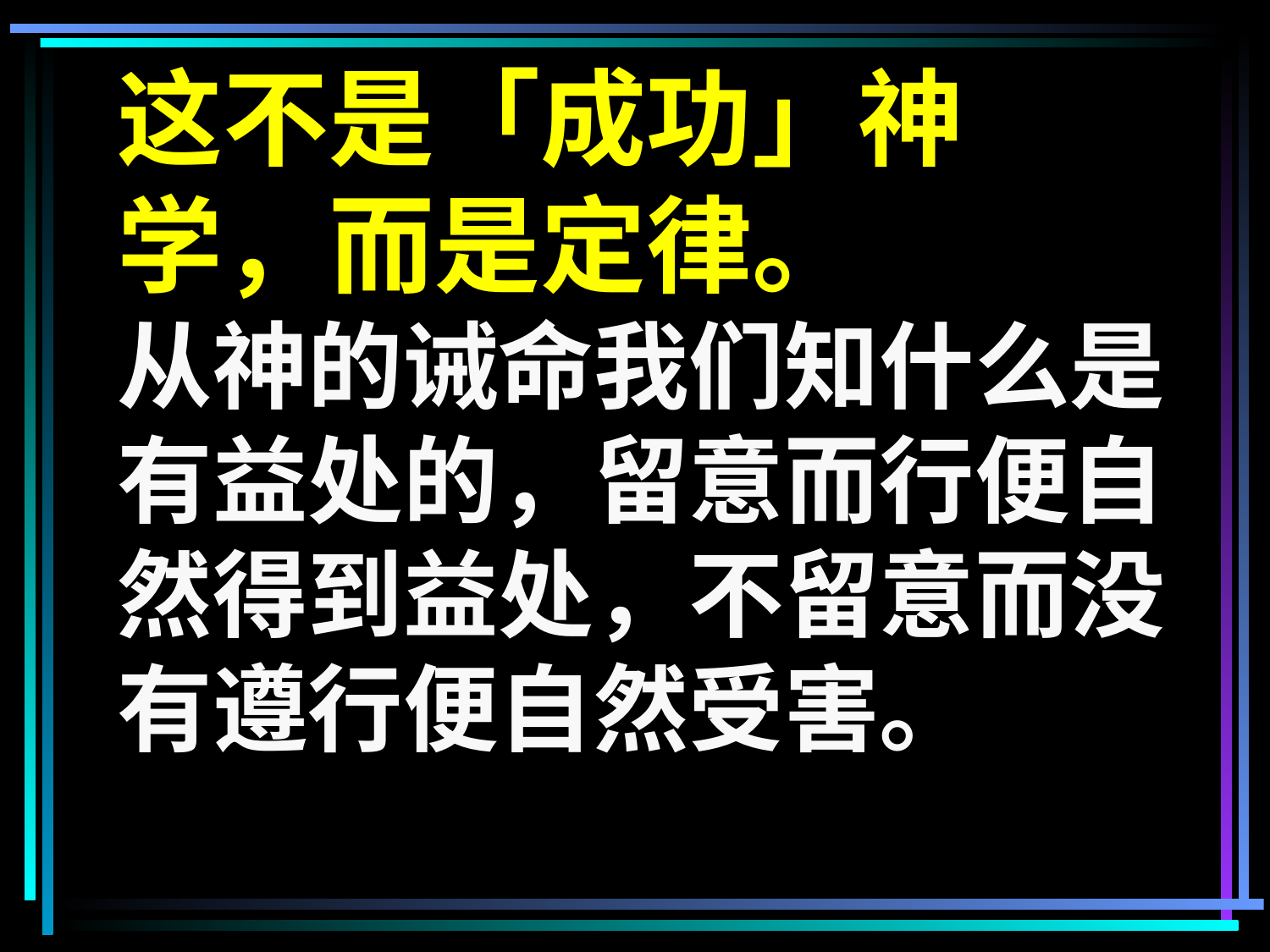

这不是「成功」神学，而是定律。
从神的诫命我们知什么是有益处的，留意而行便自然得到益处，不留意而没有遵行便自然受害。
#